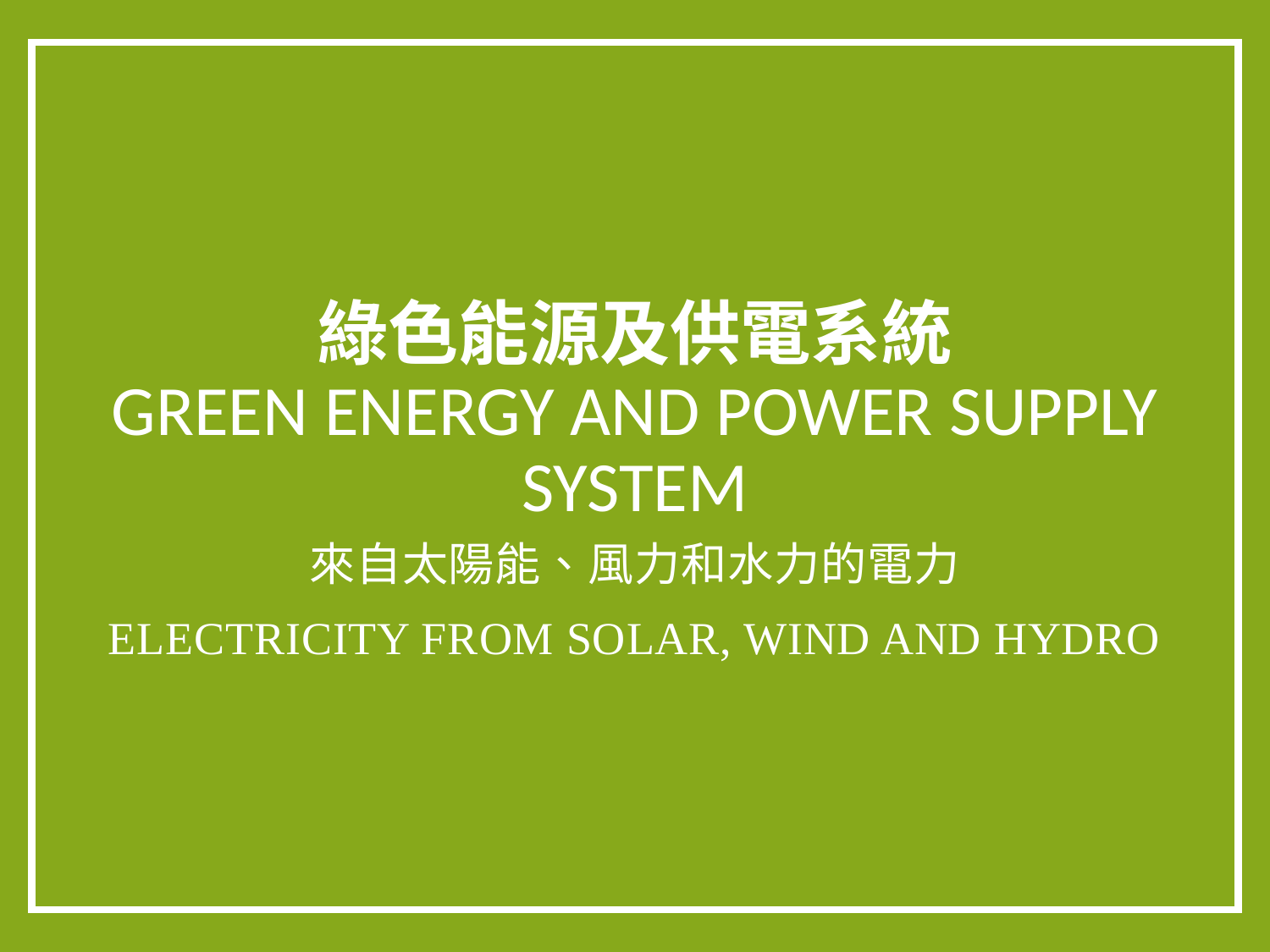

# 綠色能源及供電系統 Green energy and power supply system
來自太陽能、風力和水力的電力
Electricity from solar, wind and hydro